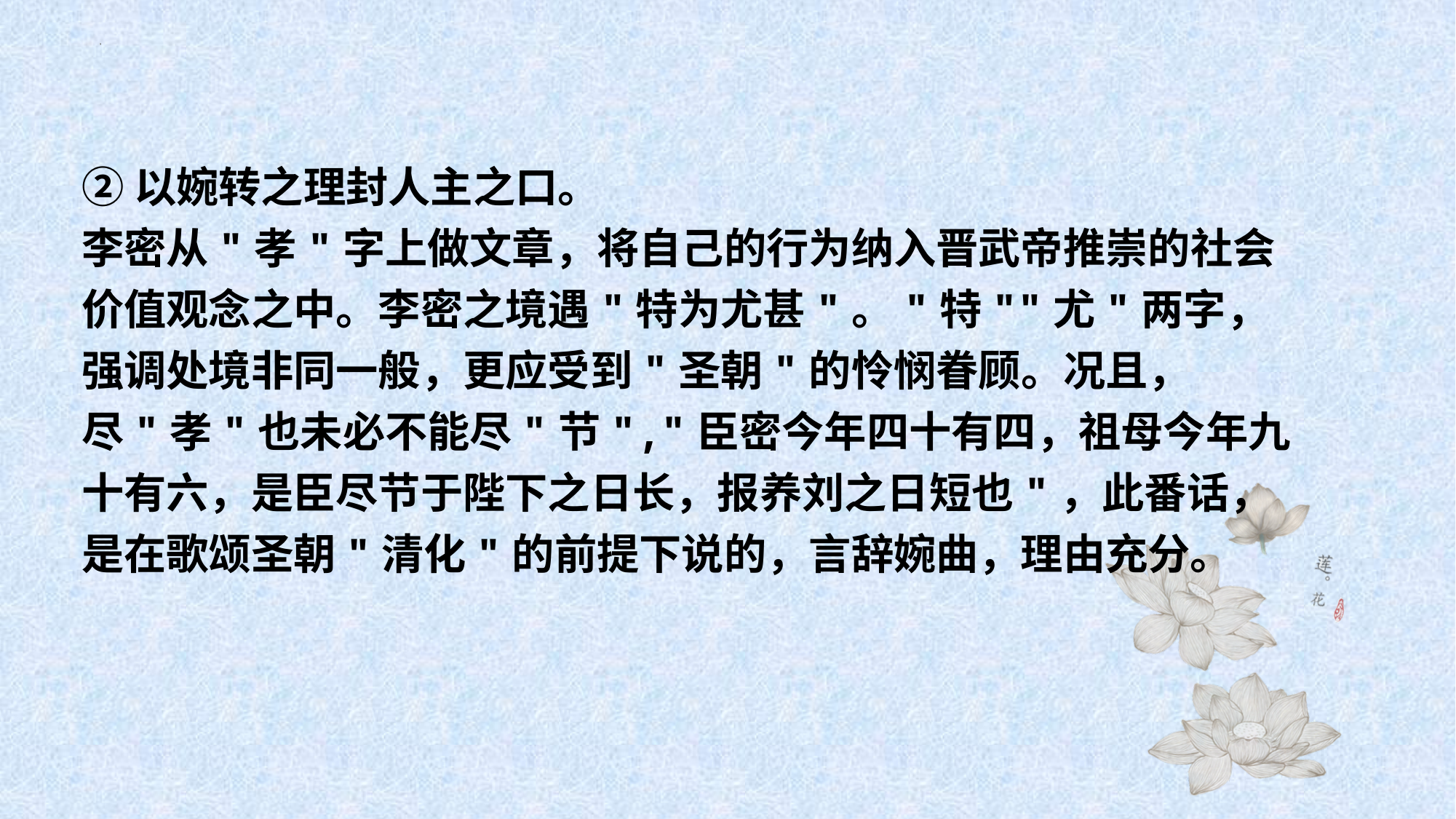

②以婉转之理封人主之口。
李密从"孝"字上做文章，将自己的行为纳入晋武帝推崇的社会价值观念之中。李密之境遇"特为尤甚"。"特""尤"两字，强调处境非同一般，更应受到"圣朝"的怜悯眷顾。况且，尽"孝"也未必不能尽"节","臣密今年四十有四，祖母今年九十有六，是臣尽节于陛下之日长，报养刘之日短也"，此番话，是在歌颂圣朝"清化"的前提下说的，言辞婉曲，理由充分。